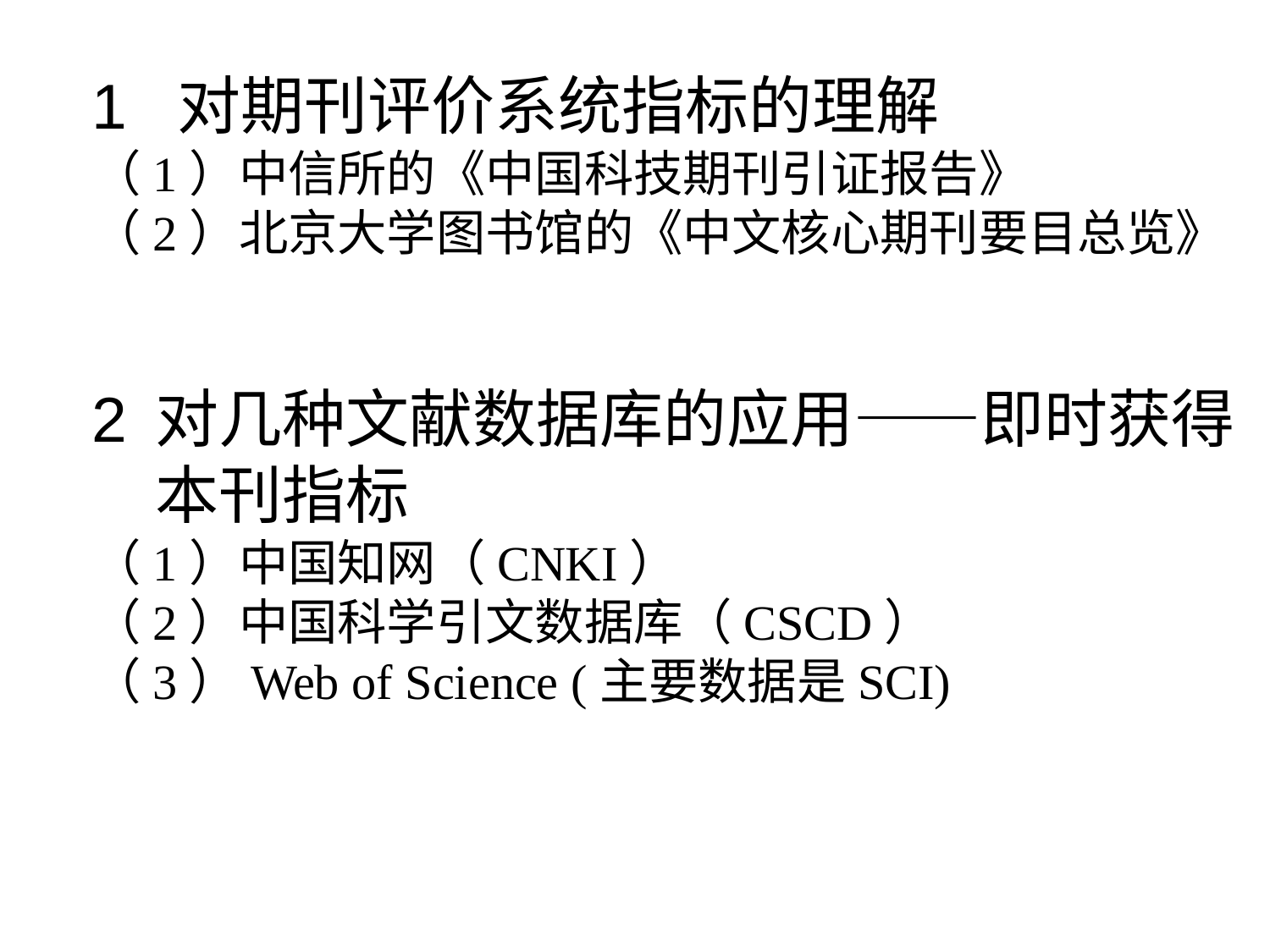

1  对期刊评价系统指标的理解
（1）中信所的《中国科技期刊引证报告》
（2）北京大学图书馆的《中文核心期刊要目总览》

对几种文献数据库的应用——即时获得本刊指标
（1）中国知网（CNKI）
（2）中国科学引文数据库（CSCD）
（3）Web of Science (主要数据是SCI)